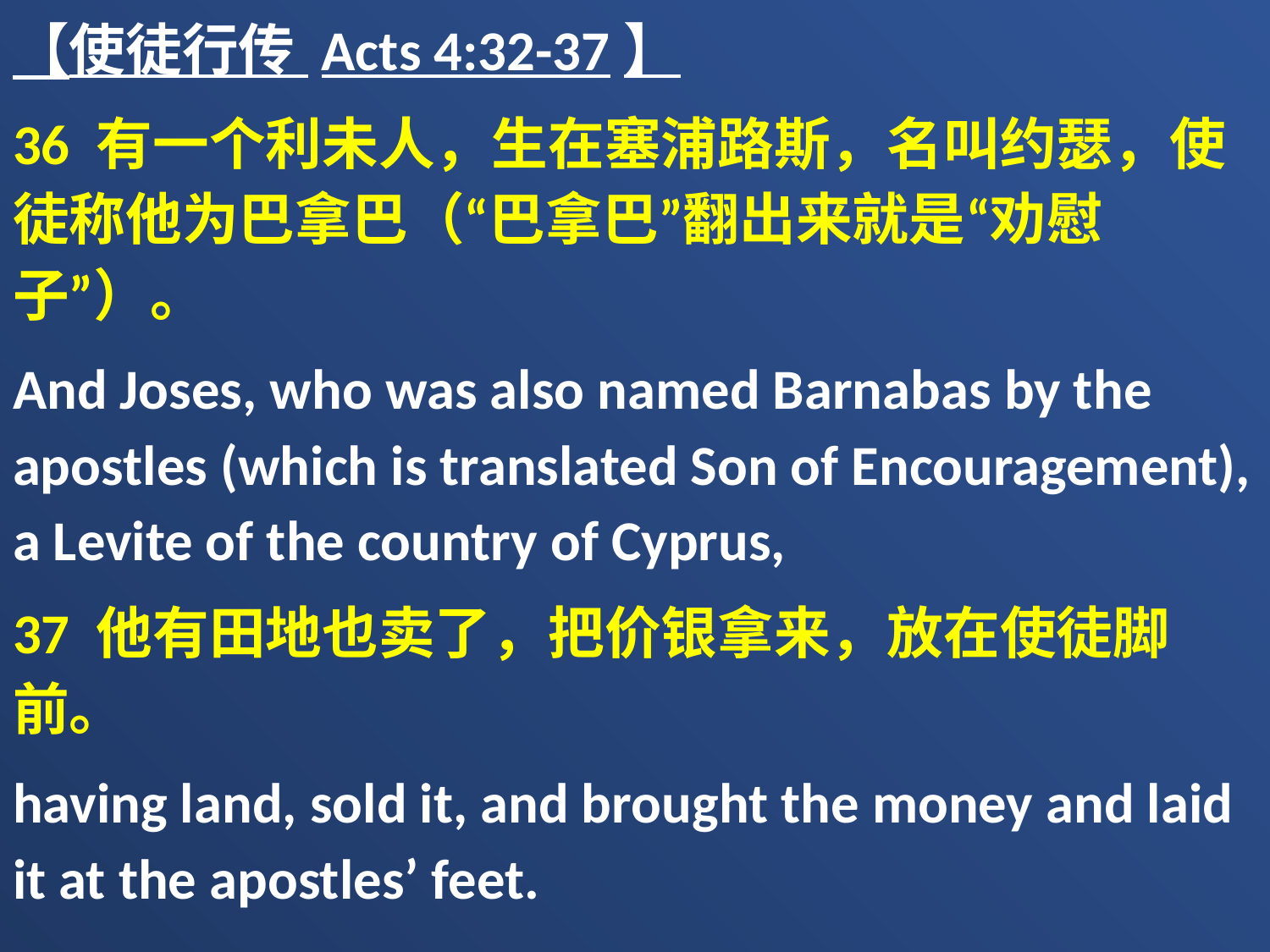

【使徒行传 Acts 4:32-37】
36 有一个利未人，生在塞浦路斯，名叫约瑟，使徒称他为巴拿巴（“巴拿巴”翻出来就是“劝慰子”）。
And Joses, who was also named Barnabas by the apostles (which is translated Son of Encouragement), a Levite of the country of Cyprus,
37 他有田地也卖了，把价银拿来，放在使徒脚前。
having land, sold it, and brought the money and laid it at the apostles’ feet.